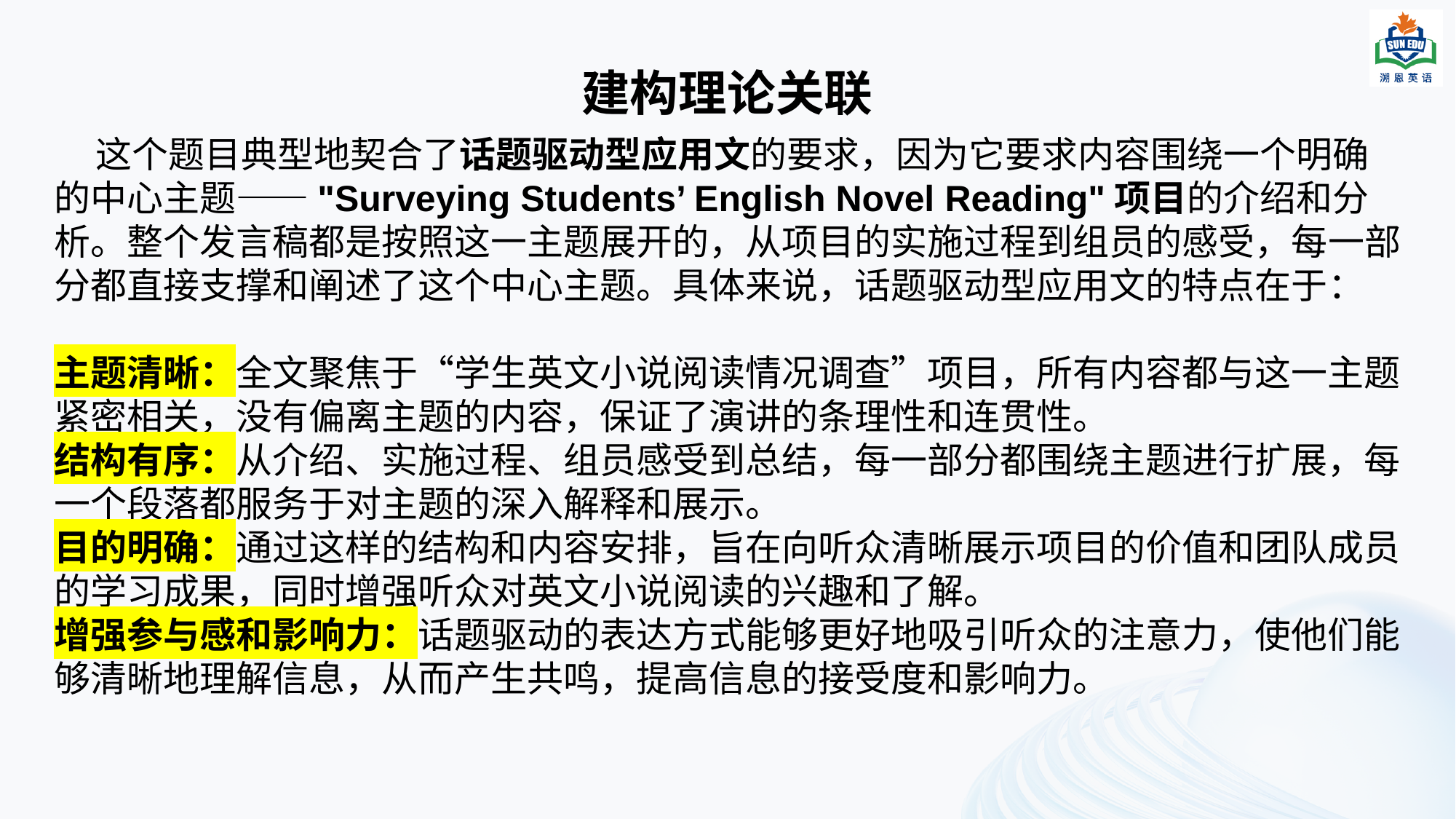

建构理论关联
    这个题目典型地契合了话题驱动型应用文的要求，因为它要求内容围绕一个明确的中心主题——"Surveying Students’ English Novel Reading"项目的介绍和分析。整个发言稿都是按照这一主题展开的，从项目的实施过程到组员的感受，每一部分都直接支撑和阐述了这个中心主题。具体来说，话题驱动型应用文的特点在于：

主题清晰：全文聚焦于“学生英文小说阅读情况调查”项目，所有内容都与这一主题紧密相关，没有偏离主题的内容，保证了演讲的条理性和连贯性。
结构有序：从介绍、实施过程、组员感受到总结，每一部分都围绕主题进行扩展，每一个段落都服务于对主题的深入解释和展示。
目的明确：通过这样的结构和内容安排，旨在向听众清晰展示项目的价值和团队成员的学习成果，同时增强听众对英文小说阅读的兴趣和了解。
增强参与感和影响力：话题驱动的表达方式能够更好地吸引听众的注意力，使他们能够清晰地理解信息，从而产生共鸣，提高信息的接受度和影响力。